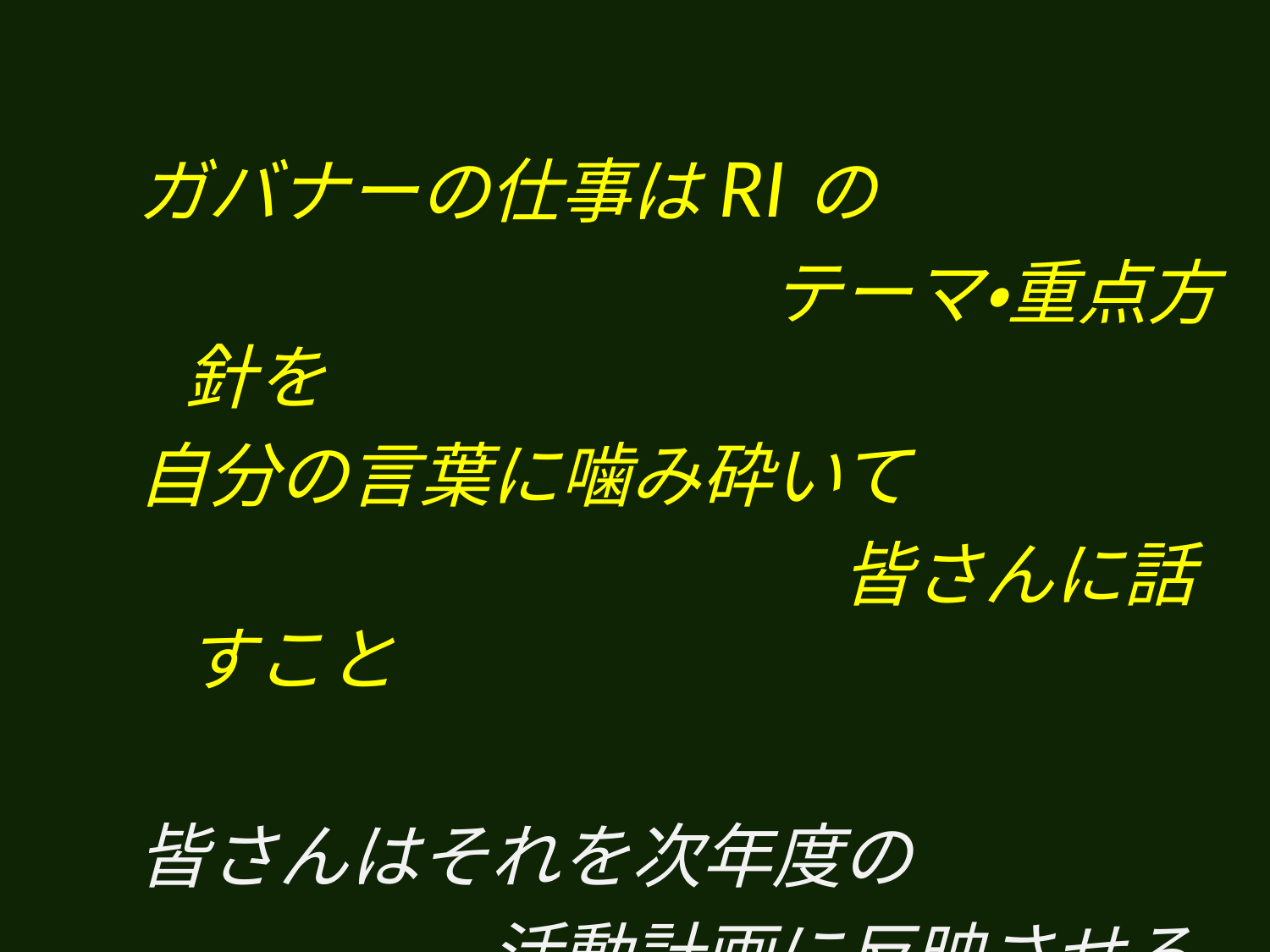

ガバナーの仕事はRIの
　　　　　　　　　テーマ・重点方針を
自分の言葉に噛み砕いて
　　　　　　　　　　皆さんに話すこと

皆さんはそれを次年度の
　　　　　活動計画に反映させること